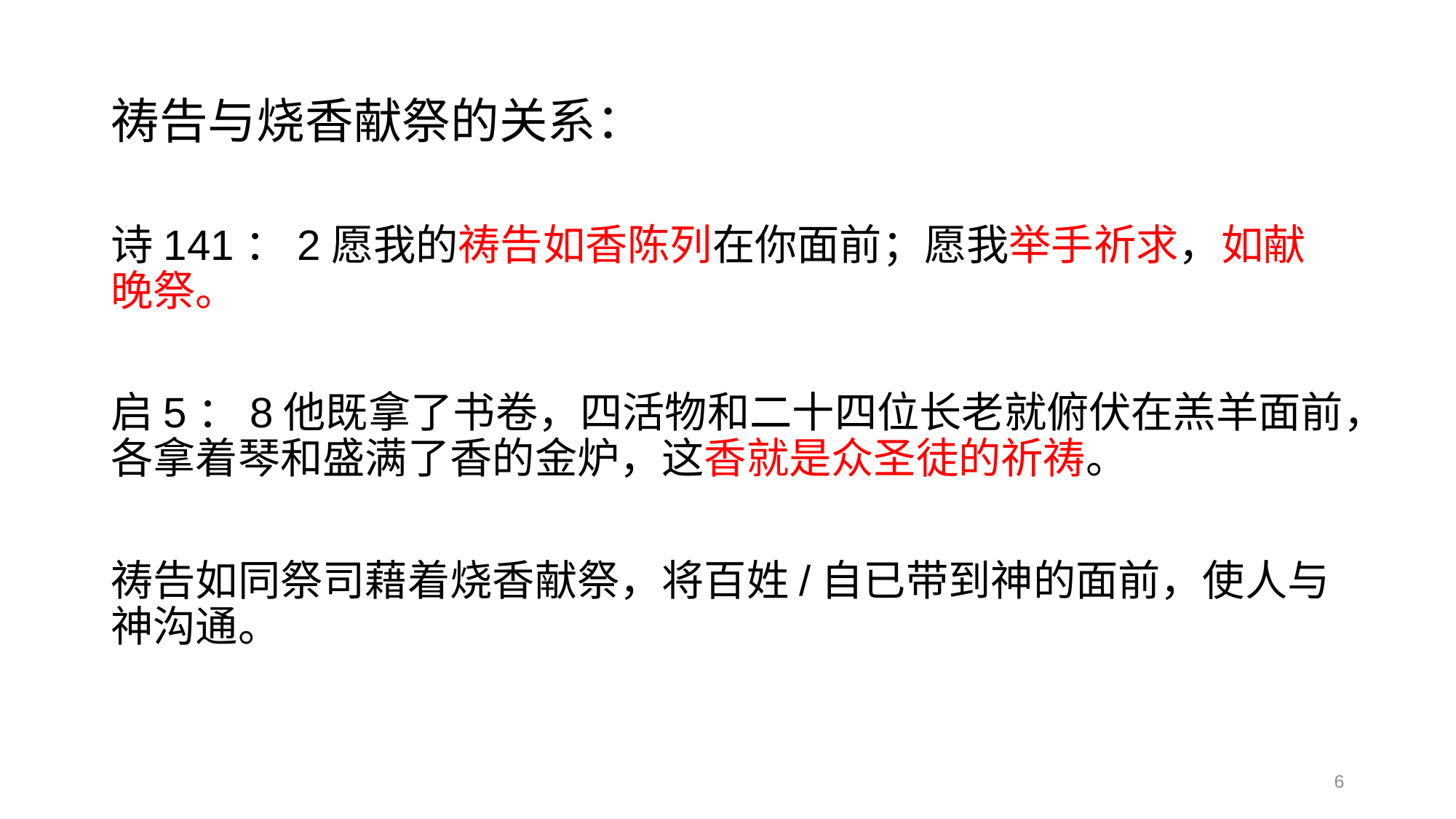

# 祷告与烧香献祭的关系：
诗141：2愿我的祷告如香陈列在你面前；愿我举手祈求，如献晚祭。

启5：8他既拿了书卷，四活物和二十四位长老就俯伏在羔羊面前，各拿着琴和盛满了香的金炉，这香就是众圣徒的祈祷。

祷告如同祭司藉着烧香献祭，将百姓/自已带到神的面前，使人与神沟通。

6